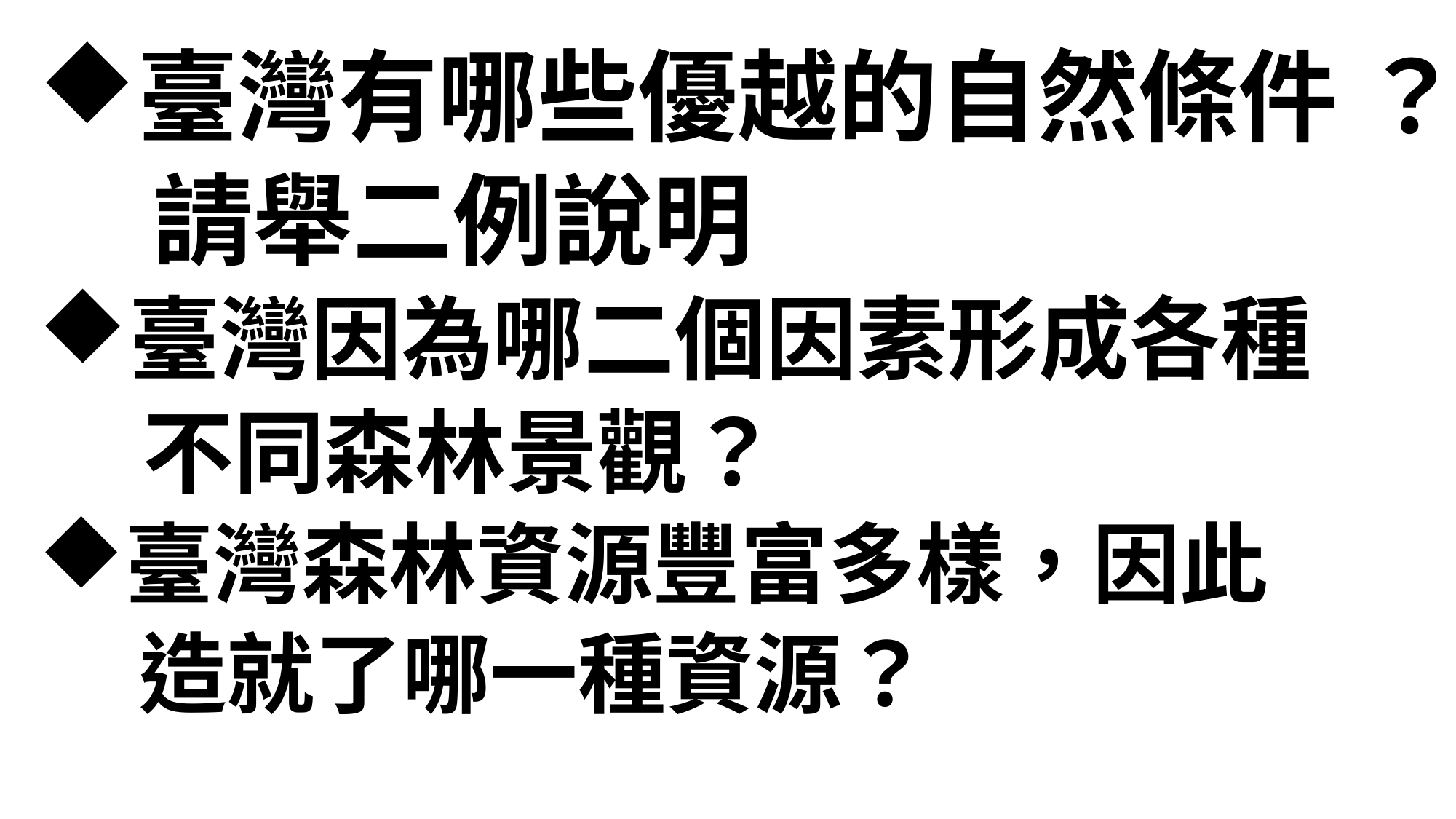

臺灣有哪些優越的自然條件 ？
    請舉二例說明
臺灣因為哪二個因素形成各種
    不同森林景觀？
臺灣森林資源豐富多樣，因此
    造就了哪一種資源？